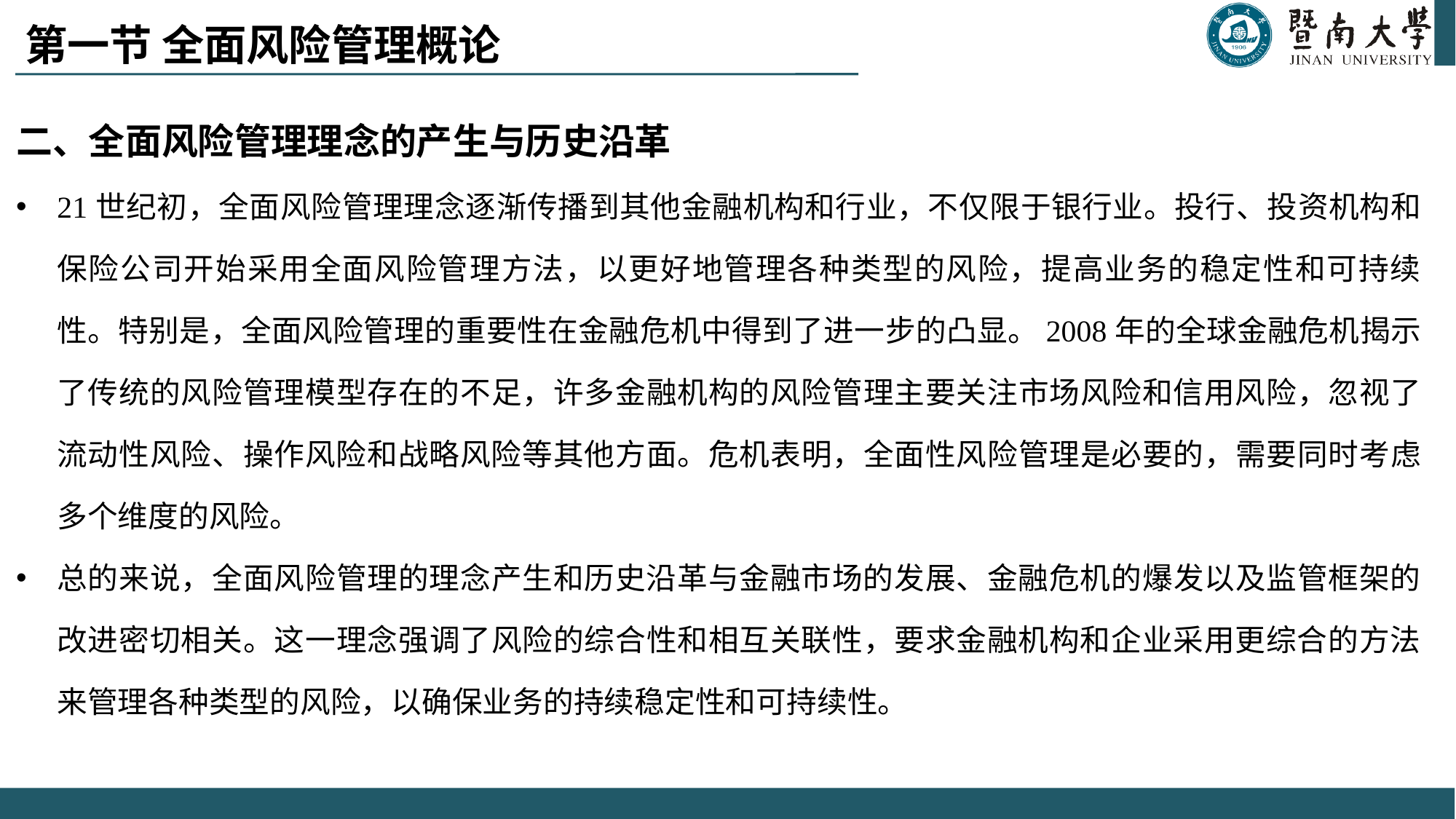

# 第一节 全面风险管理概论
二、全面风险管理理念的产生与历史沿革
21世纪初，全面风险管理理念逐渐传播到其他金融机构和行业，不仅限于银行业。投行、投资机构和保险公司开始采用全面风险管理方法，以更好地管理各种类型的风险，提高业务的稳定性和可持续性。特别是，全面风险管理的重要性在金融危机中得到了进一步的凸显。2008年的全球金融危机揭示了传统的风险管理模型存在的不足，许多金融机构的风险管理主要关注市场风险和信用风险，忽视了流动性风险、操作风险和战略风险等其他方面。危机表明，全面性风险管理是必要的，需要同时考虑多个维度的风险。
总的来说，全面风险管理的理念产生和历史沿革与金融市场的发展、金融危机的爆发以及监管框架的改进密切相关。这一理念强调了风险的综合性和相互关联性，要求金融机构和企业采用更综合的方法来管理各种类型的风险，以确保业务的持续稳定性和可持续性。